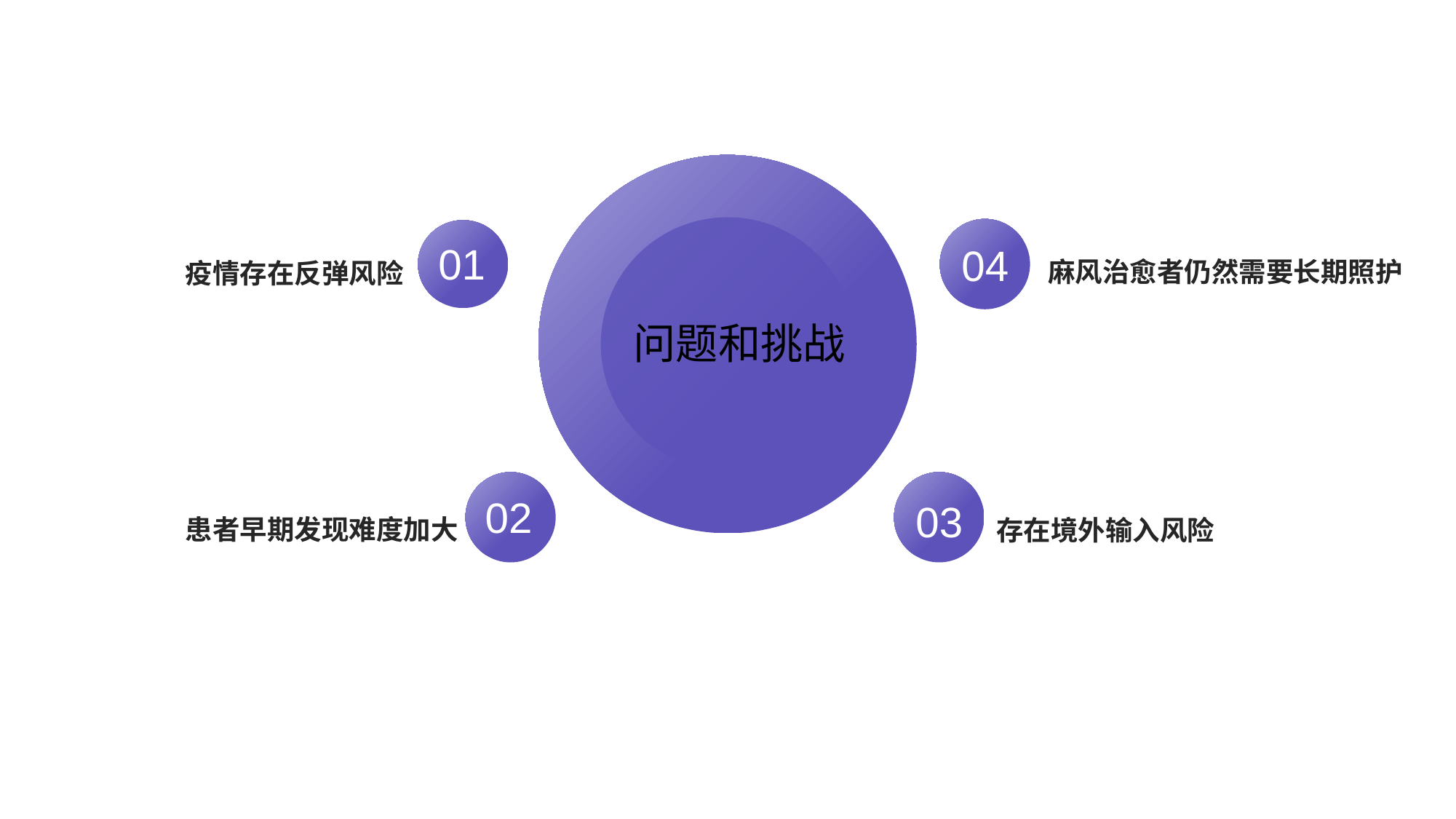

01

04

问题和挑战

疫情存在反弹风险
麻风治愈者仍然需要长期照护
02

03
患者早期发现难度加大
存在境外输入风险